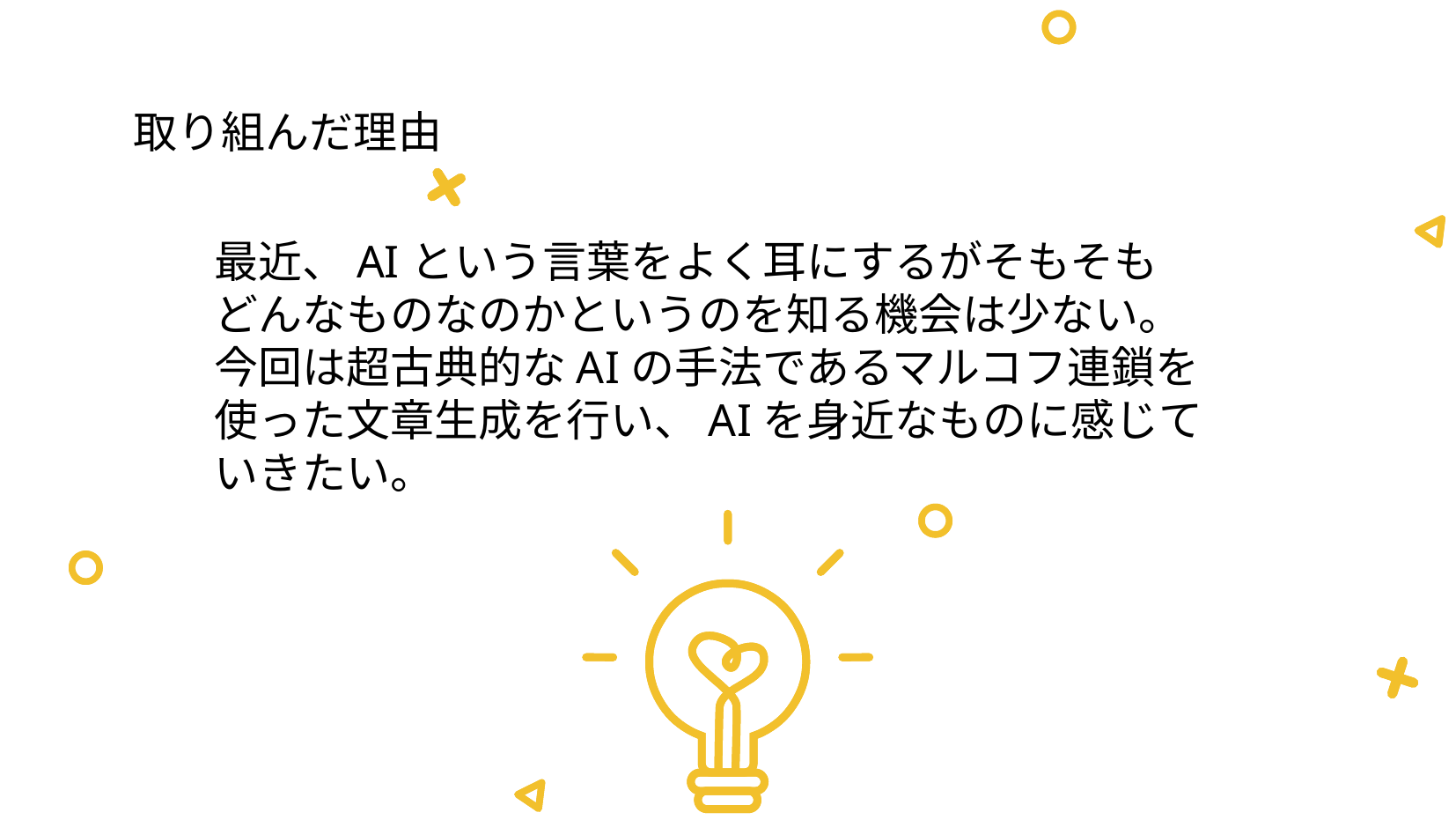

取り組んだ理由
最近、AIという言葉をよく耳にするがそもそも
どんなものなのかというのを知る機会は少ない。
今回は超古典的なAIの手法であるマルコフ連鎖を
使った文章生成を行い、AIを身近なものに感じて
いきたい。